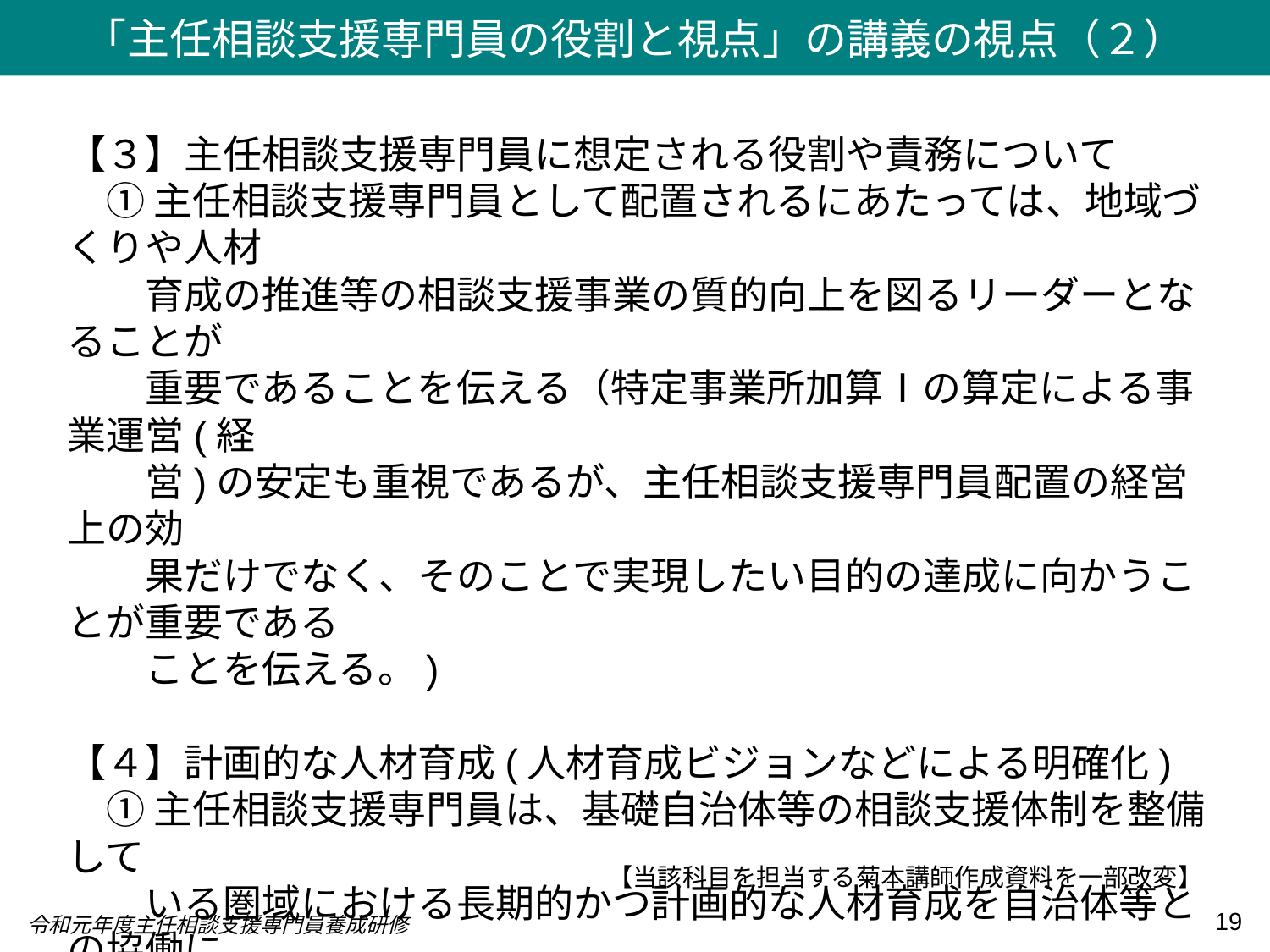

「主任相談支援専門員の役割と視点」の講義の視点（２）
【３】主任相談支援専門員に想定される役割や責務について
　① 主任相談支援専門員として配置されるにあたっては、地域づくりや人材
　　育成の推進等の相談支援事業の質的向上を図るリーダーとなることが
　　重要であることを伝える（特定事業所加算Ⅰの算定による事業運営(経
　　営)の安定も重視であるが、主任相談支援専門員配置の経営上の効
　　果だけでなく、そのことで実現したい目的の達成に向かうことが重要である
　　ことを伝える。)

【４】計画的な人材育成(人材育成ビジョンなどによる明確化)
　① 主任相談支援専門員は、基礎自治体等の相談支援体制を整備して
　　いる圏域における長期的かつ計画的な人材育成を自治体等との協働に
　　より担うことになることを伝える。
　② 具体的な現場での育成方法の一つとして、スーパービジョン(SV)が有効
　　であることを伝え、実践の中にSVが取り入れられる地域づくりを行う必要
　　があること、その活動の中心となることが重要であることを強調する。
【当該科目を担当する菊本講師作成資料を一部改変】
19
令和元年度主任相談支援専門員養成研修